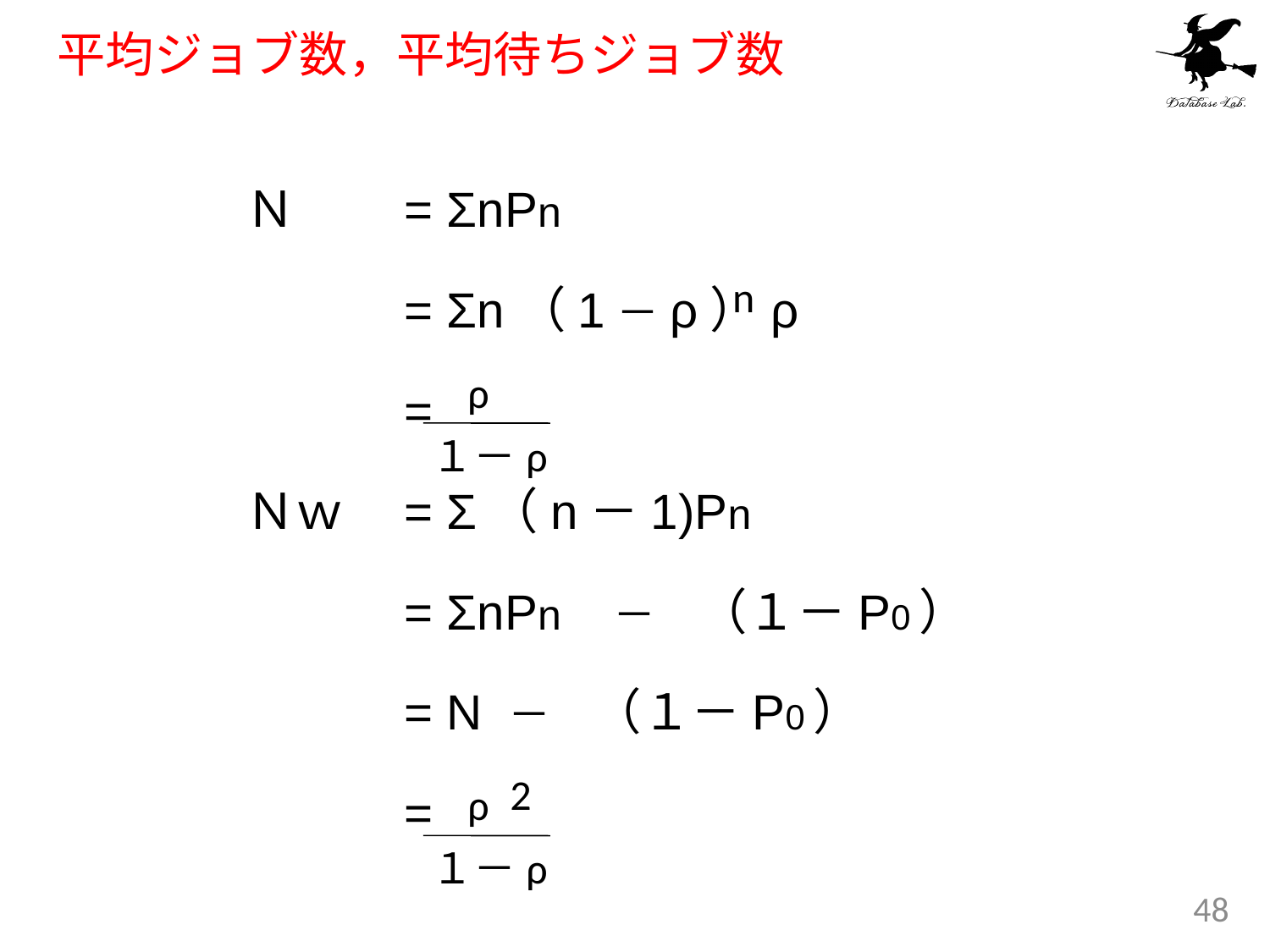

# 平均ジョブ数，平均待ちジョブ数
Ｎ	= ΣnPn
		= Σn（1－ρ）ρ
		=
Ｎｗ	= Σ（n－1)Pn
		= ΣnPn　－　（１－P0）
		= N －　（１－P0）
		=

n
ρ

１－ρ
2
ρ

１－ρ
48